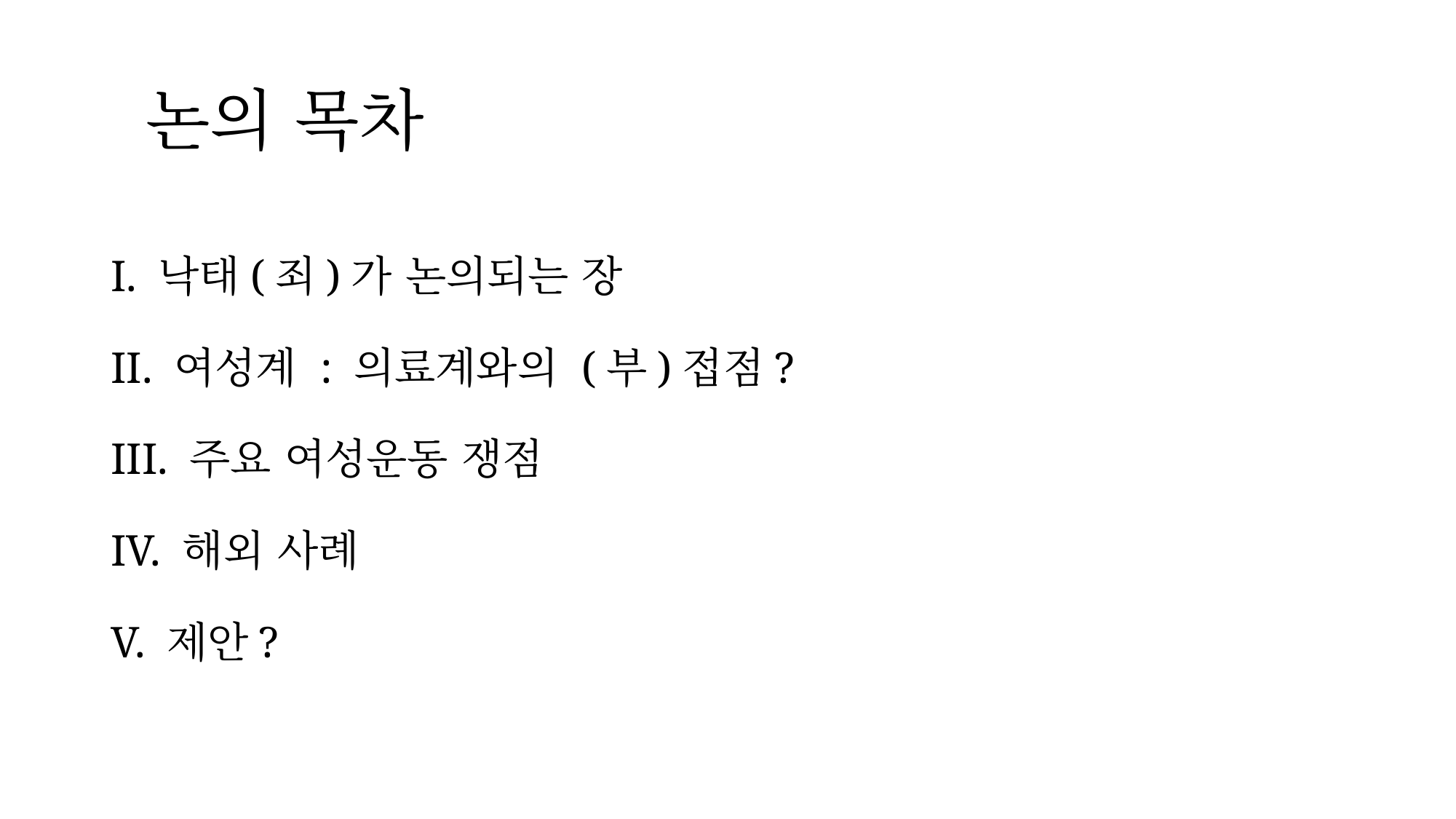

# 논의 목차
I. 낙태(죄)가 논의되는 장
II. 여성계 : 의료계와의 (부)접점?
III. 주요 여성운동 쟁점
IV. 해외 사례
V. 제안?